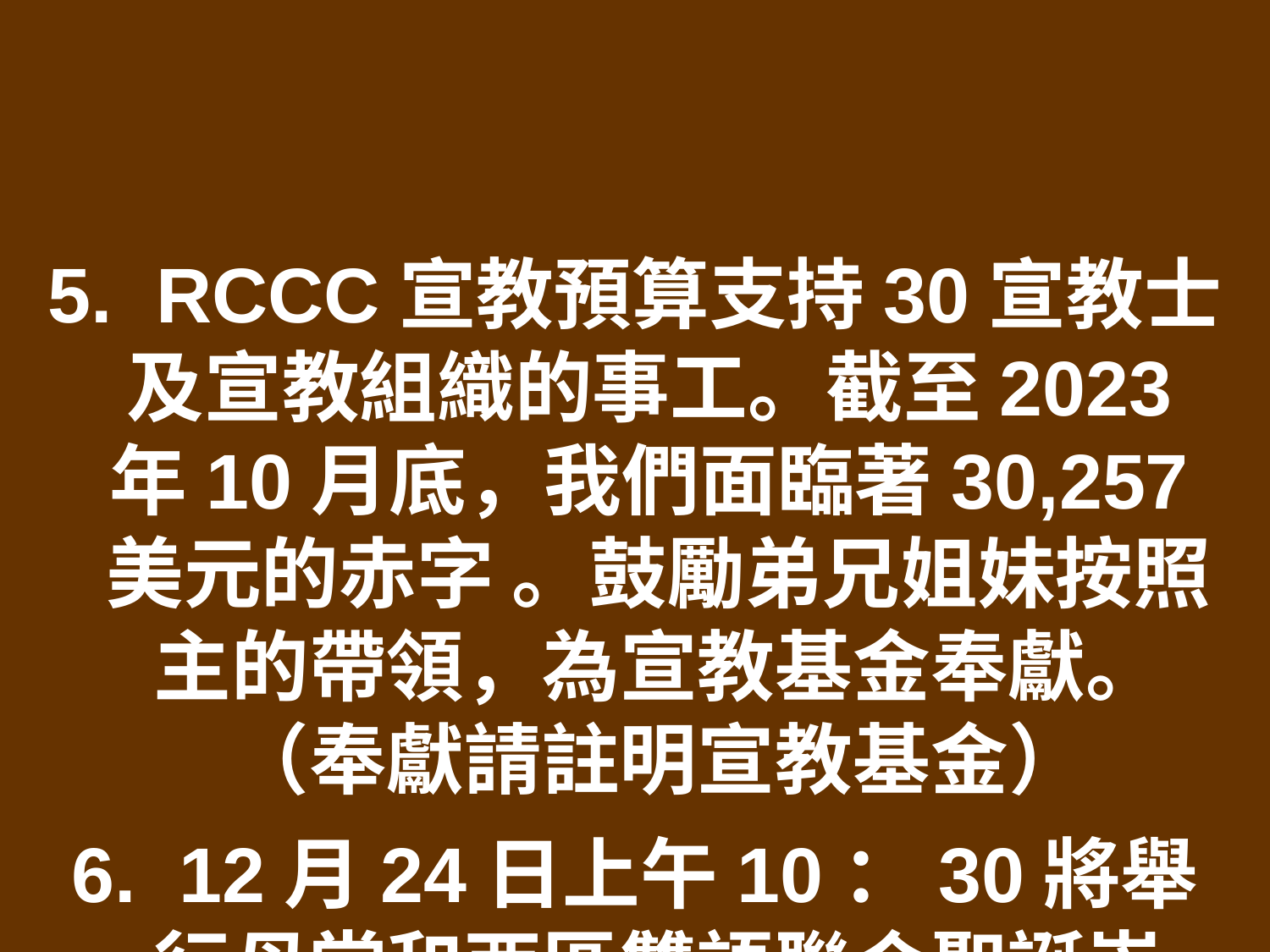

5.  RCCC宣教預算支持30宣教士及宣教組織的事工。截至2023年10月底，我們面臨著30,257美元的赤字 。鼓勵弟兄姐妹按照主的帶領，為宣教基金奉獻。（奉獻請註明宣教基金）
6.  12月24日上午10：30將舉行母堂和西區雙語聯合聖誕崇拜。當天沒有午餐。